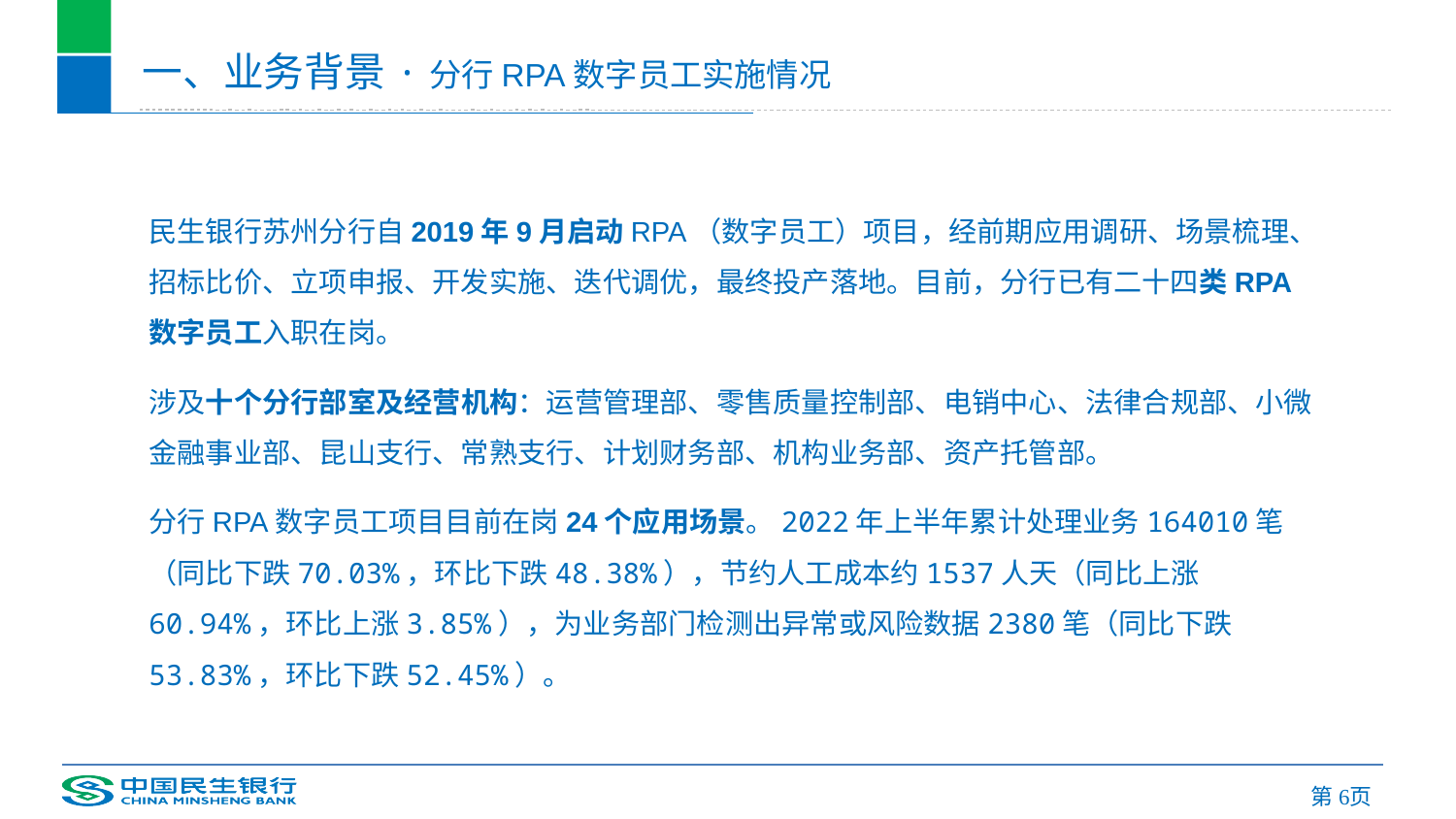

一、业务背景·分行RPA数字员工实施情况

民生银行苏州分行自2019年9月启动RPA（数字员工）项目，经前期应用调研、场景梳理、招标比价、立项申报、开发实施、迭代调优，最终投产落地。目前，分行已有二十四类RPA数字员工入职在岗。
涉及十个分行部室及经营机构：运营管理部、零售质量控制部、电销中心、法律合规部、小微金融事业部、昆山支行、常熟支行、计划财务部、机构业务部、资产托管部。
分行RPA数字员工项目目前在岗24个应用场景。2022年上半年累计处理业务164010笔（同比下跌70.03%，环比下跌48.38%），节约人工成本约1537人天（同比上涨60.94%，环比上涨3.85%），为业务部门检测出异常或风险数据2380笔（同比下跌53.83%，环比下跌52.45%）。